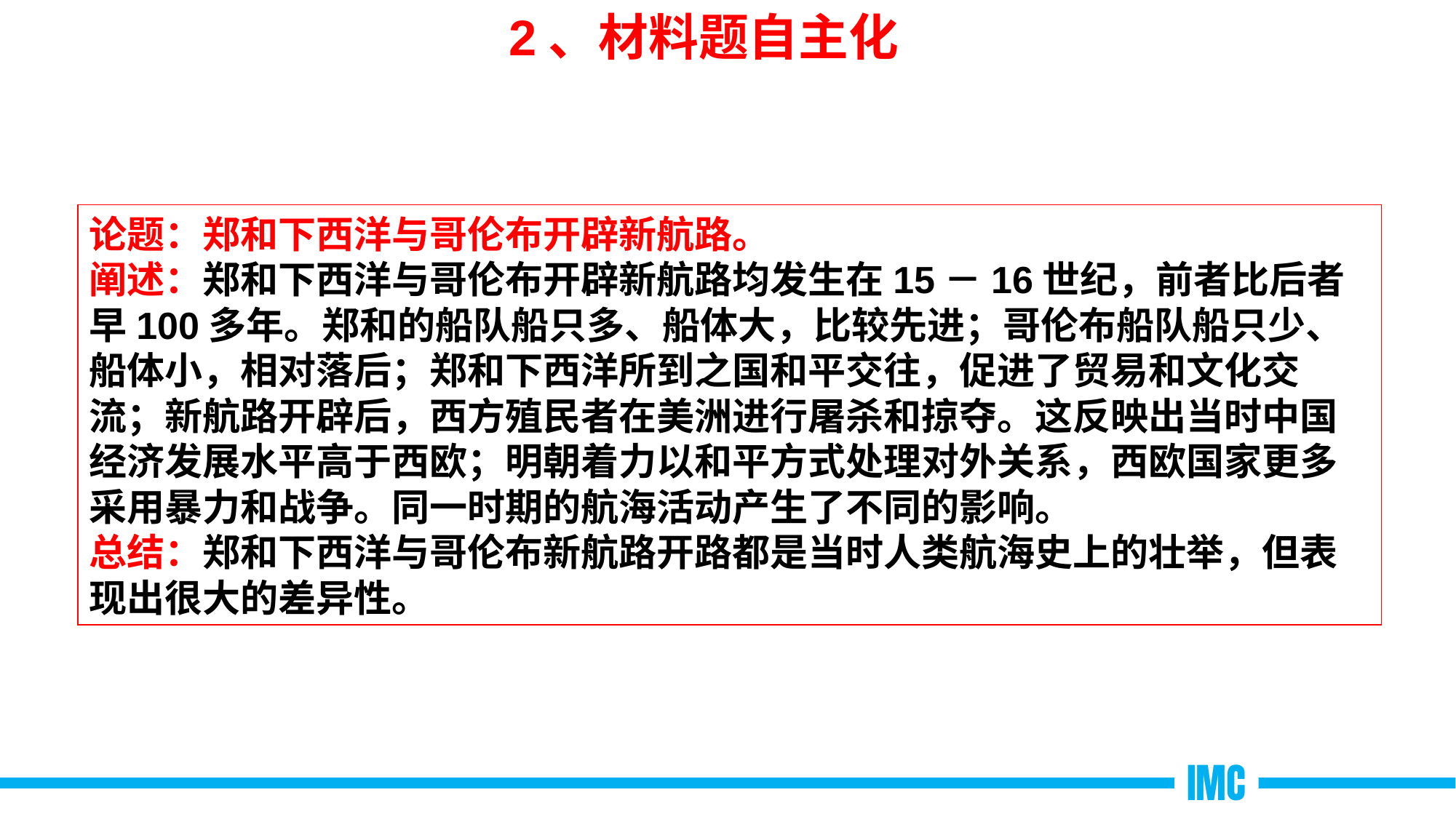

2、材料题自主化
论题：郑和下西洋与哥伦布开辟新航路。
阐述：郑和下西洋与哥伦布开辟新航路均发生在15－16世纪，前者比后者早100多年。郑和的船队船只多、船体大，比较先进；哥伦布船队船只少、船体小，相对落后；郑和下西洋所到之国和平交往，促进了贸易和文化交流；新航路开辟后，西方殖民者在美洲进行屠杀和掠夺。这反映出当时中国经济发展水平高于西欧；明朝着力以和平方式处理对外关系，西欧国家更多采用暴力和战争。同一时期的航海活动产生了不同的影响。
总结：郑和下西洋与哥伦布新航路开路都是当时人类航海史上的壮举，但表现出很大的差异性。